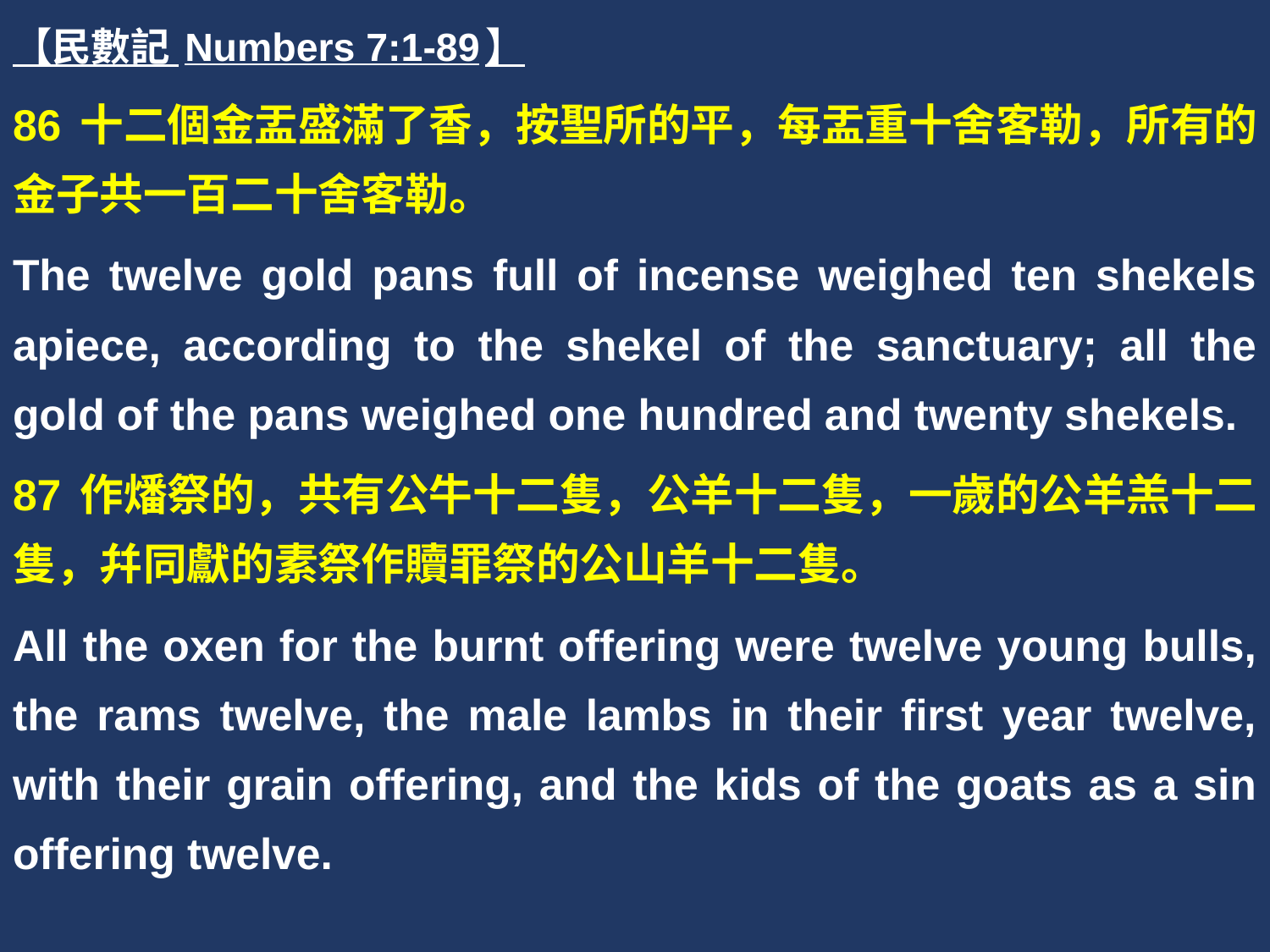

【民數記 Numbers 7:1-89】
86 十二個金盂盛滿了香，按聖所的平，每盂重十舍客勒，所有的金子共一百二十舍客勒。
The twelve gold pans full of incense weighed ten shekels apiece, according to the shekel of the sanctuary; all the gold of the pans weighed one hundred and twenty shekels.
87 作燔祭的，共有公牛十二隻，公羊十二隻，一歲的公羊羔十二隻，幷同獻的素祭作贖罪祭的公山羊十二隻。
All the oxen for the burnt offering were twelve young bulls, the rams twelve, the male lambs in their first year twelve, with their grain offering, and the kids of the goats as a sin offering twelve.